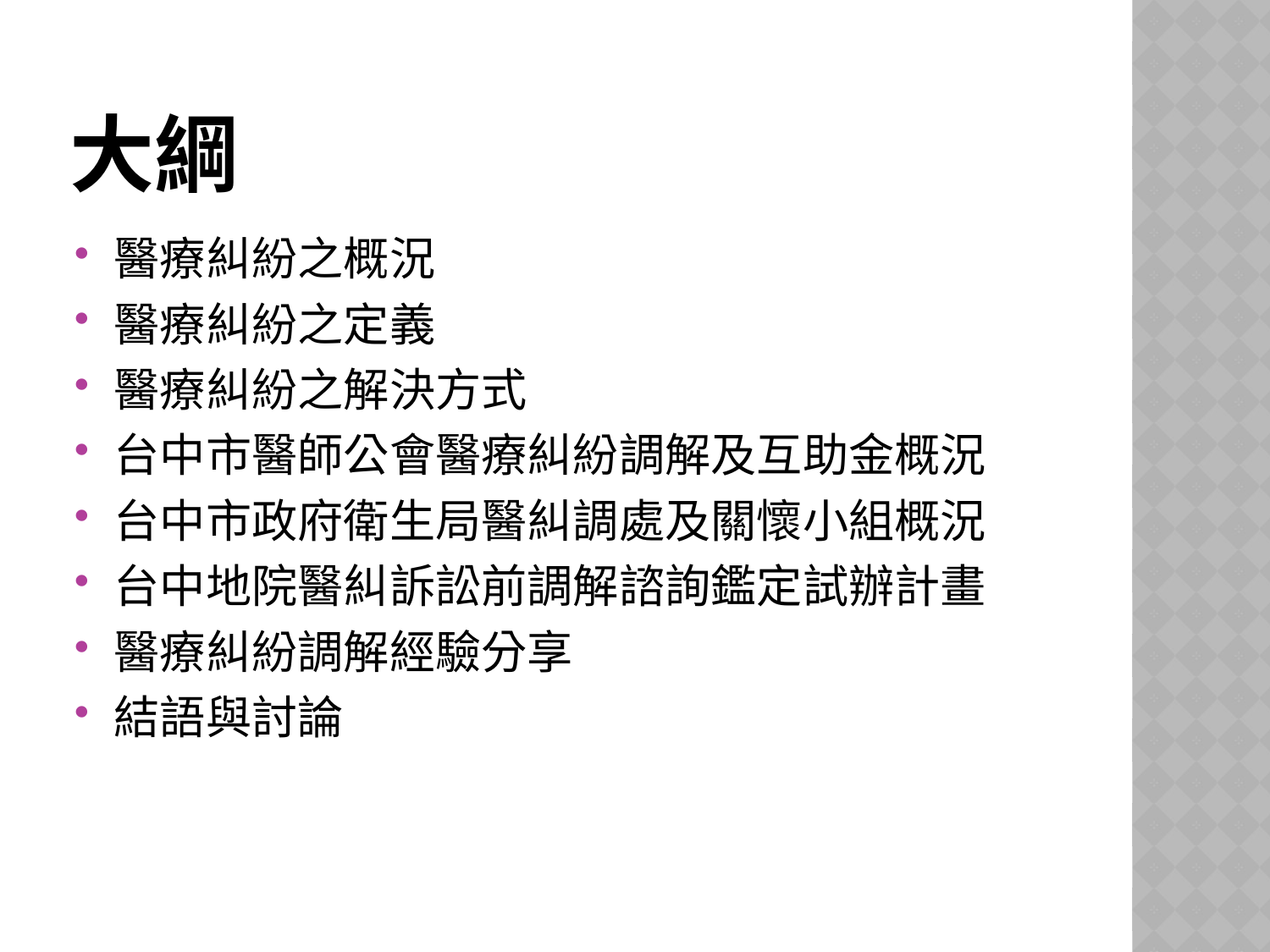

# 大綱
醫療糾紛之概況
醫療糾紛之定義
醫療糾紛之解決方式
台中市醫師公會醫療糾紛調解及互助金概況
台中市政府衛生局醫糾調處及關懷小組概況
台中地院醫糾訴訟前調解諮詢鑑定試辦計畫
醫療糾紛調解經驗分享
結語與討論